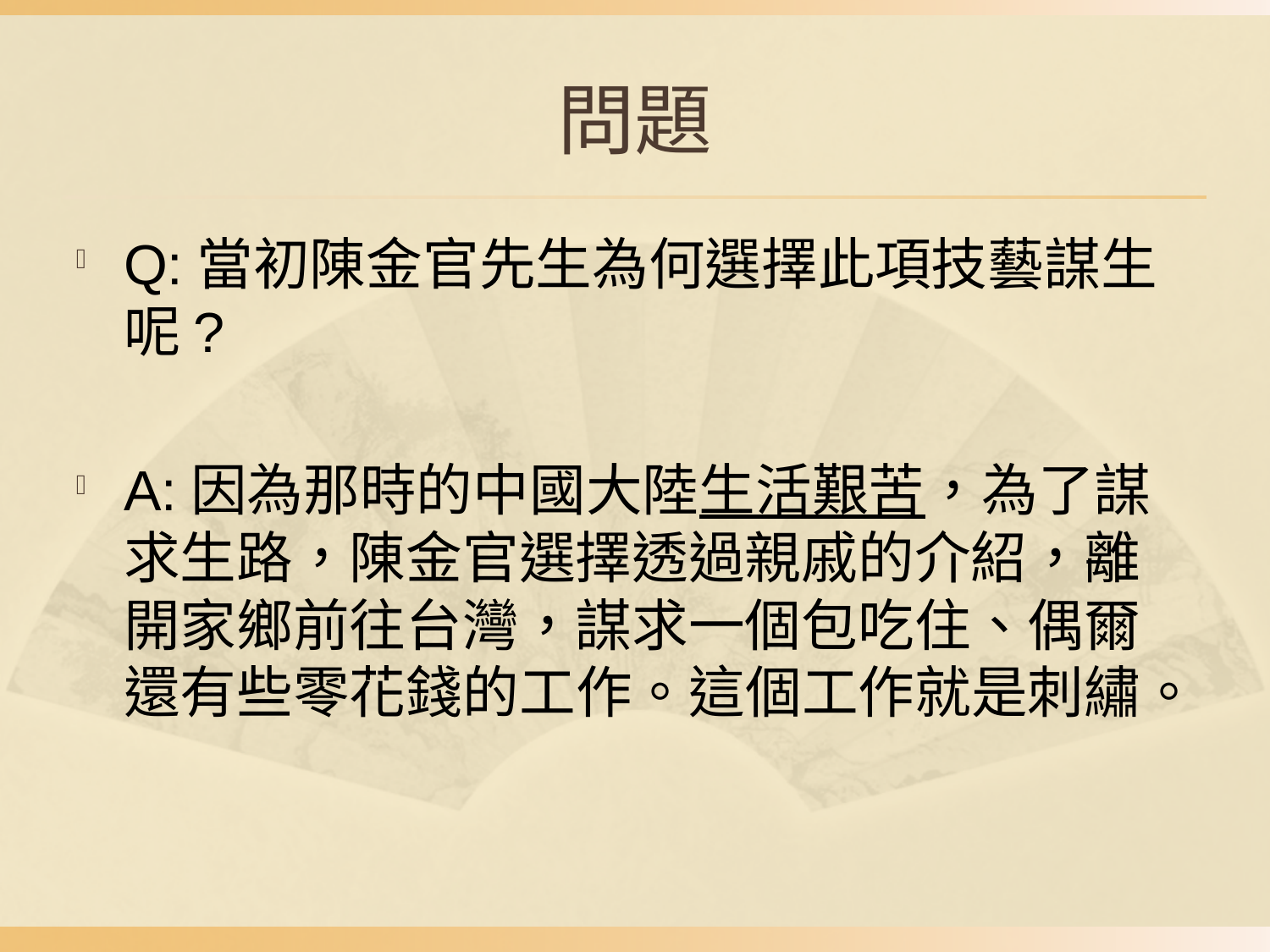

# 問題
Q:當初陳金官先生為何選擇此項技藝謀生呢?

A:因為那時的中國大陸生活艱苦，為了謀求生路，陳金官選擇透過親戚的介紹，離開家鄉前往台灣，謀求一個包吃住、偶爾還有些零花錢的工作。這個工作就是刺繡。